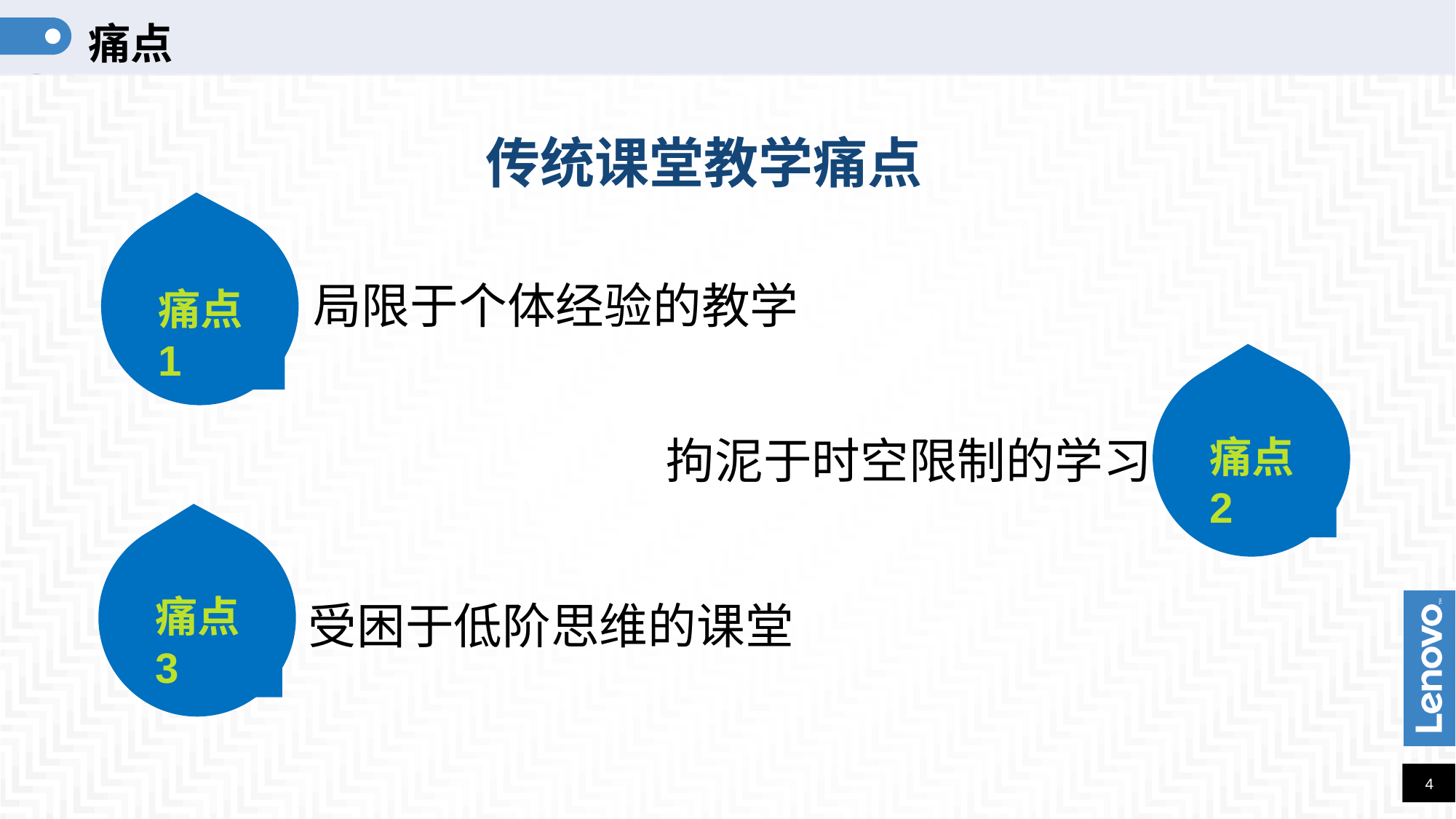

痛点
传统课堂教学痛点

痛点1
局限于个体经验的教学

痛点2
拘泥于时空限制的学习

痛点3
受困于低阶思维的课堂